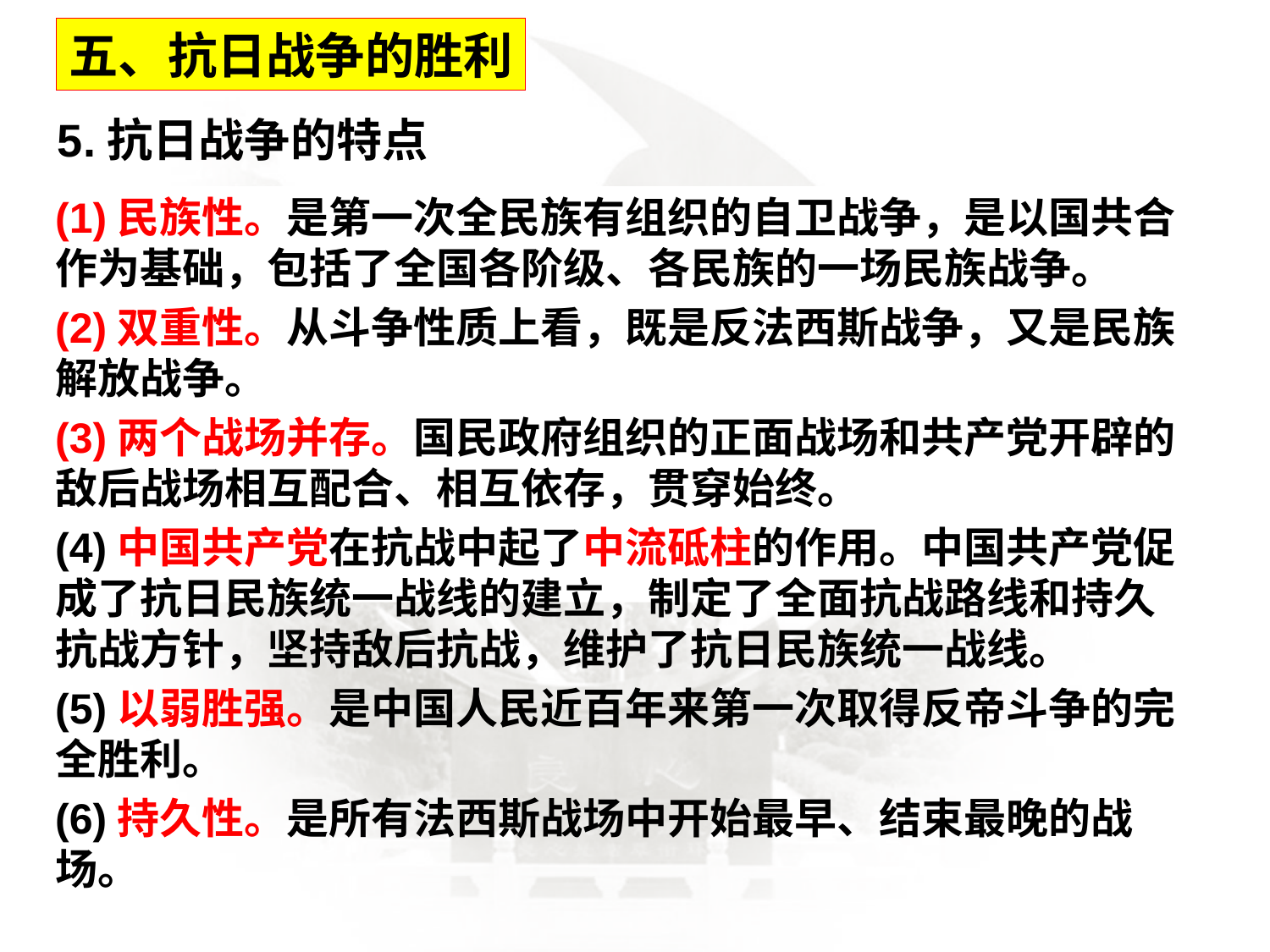

五、抗日战争的胜利
5.抗日战争的特点
(1)民族性。是第一次全民族有组织的自卫战争，是以国共合作为基础，包括了全国各阶级、各民族的一场民族战争。
(2)双重性。从斗争性质上看，既是反法西斯战争，又是民族解放战争。
(3)两个战场并存。国民政府组织的正面战场和共产党开辟的敌后战场相互配合、相互依存，贯穿始终。
(4)中国共产党在抗战中起了中流砥柱的作用。中国共产党促成了抗日民族统一战线的建立，制定了全面抗战路线和持久抗战方针，坚持敌后抗战，维护了抗日民族统一战线。
(5)以弱胜强。是中国人民近百年来第一次取得反帝斗争的完全胜利。
(6)持久性。是所有法西斯战场中开始最早、结束最晚的战场。